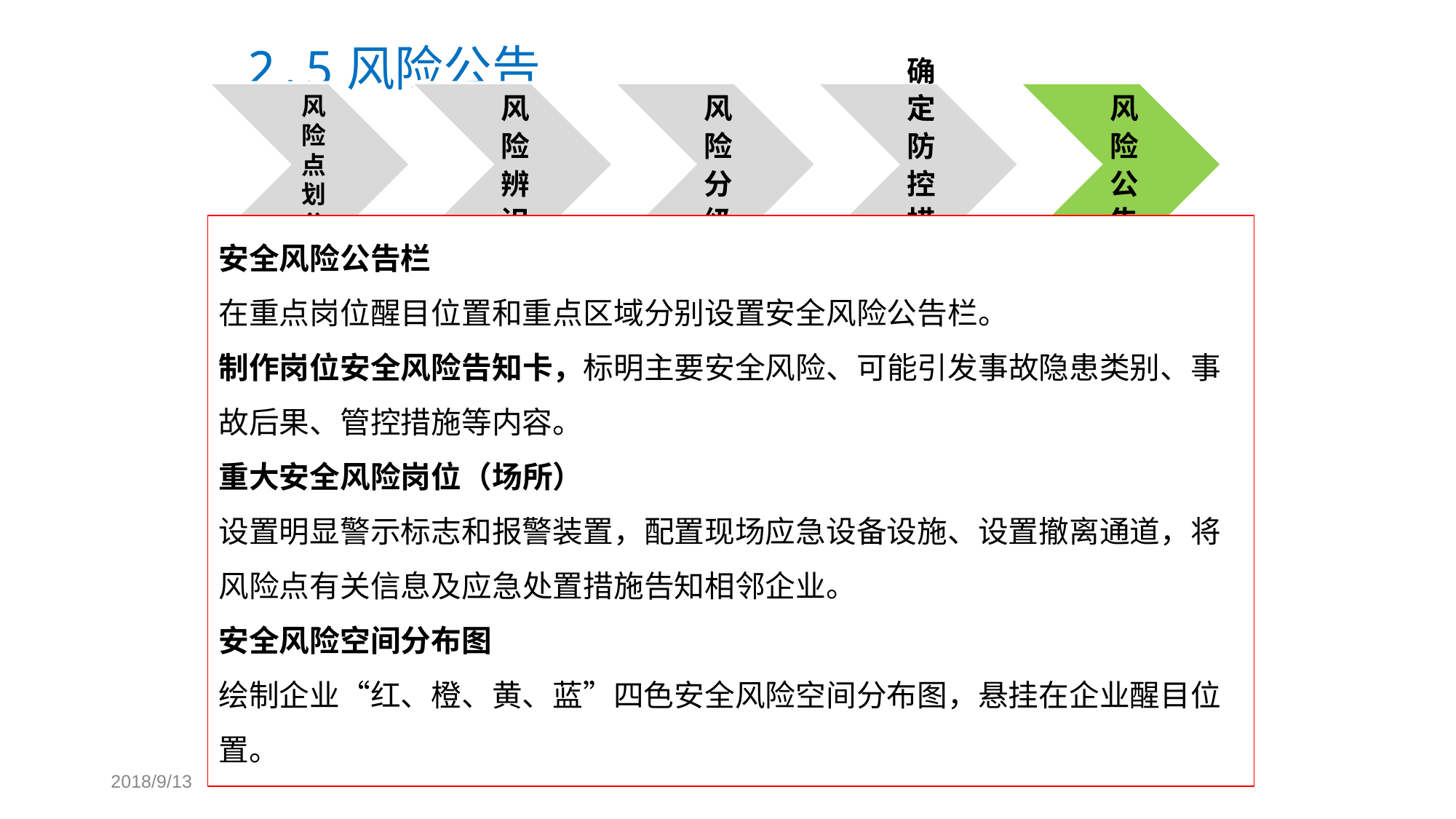

# 2.5风险公告
风险点划分
风险辨识
风险分级
确定防控措施
风险公告
安全风险公告栏
在重点岗位醒目位置和重点区域分别设置安全风险公告栏。
制作岗位安全风险告知卡，标明主要安全风险、可能引发事故隐患类别、事故后果、管控措施等内容。
重大安全风险岗位（场所）
设置明显警示标志和报警装置，配置现场应急设备设施、设置撤离通道，将风险点有关信息及应急处置措施告知相邻企业。
安全风险空间分布图
绘制企业“红、橙、黄、蓝”四色安全风险空间分布图，悬挂在企业醒目位置。
2018/9/13